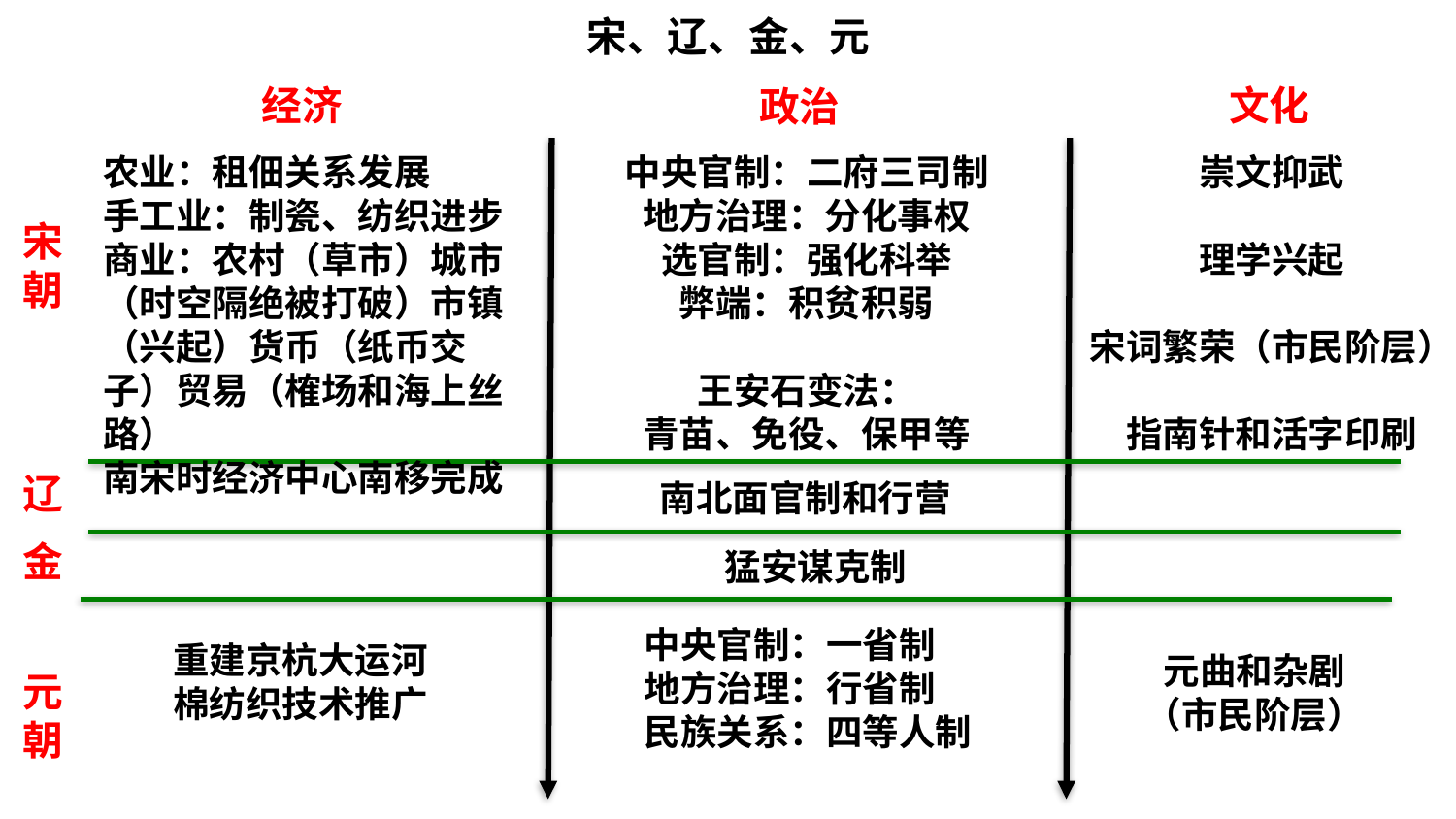

宋、辽、金、元
经济
文化
政治
农业：租佃关系发展
手工业：制瓷、纺织进步
商业：农村（草市）城市（时空隔绝被打破）市镇（兴起）货币（纸币交子）贸易（榷场和海上丝路）
南宋时经济中心南移完成
中央官制：二府三司制
地方治理：分化事权
选官制：强化科举
弊端：积贫积弱

王安石变法：
青苗、免役、保甲等
崇文抑武

理学兴起

宋词繁荣（市民阶层）

指南针和活字印刷
宋朝
辽
金
元朝
南北面官制和行营
猛安谋克制
中央官制：一省制
地方治理：行省制
民族关系：四等人制
重建京杭大运河
棉纺织技术推广
元曲和杂剧
（市民阶层）